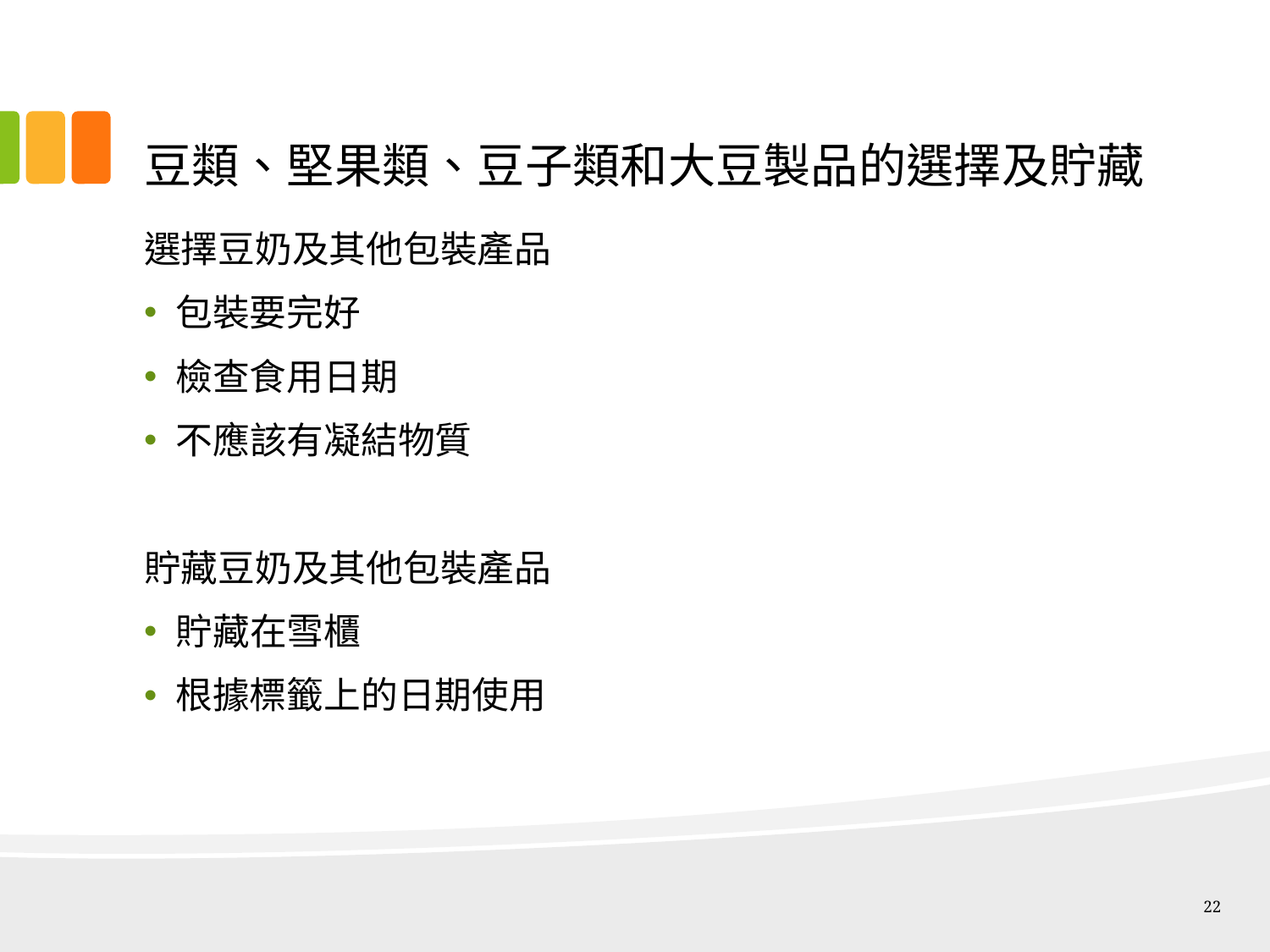

# 豆類、堅果類、豆子類和大豆製品的選擇及貯藏
選擇豆奶及其他包裝產品
包裝要完好
檢查食用日期
不應該有凝結物質

貯藏豆奶及其他包裝產品
貯藏在雪櫃
根據標籤上的日期使用
22